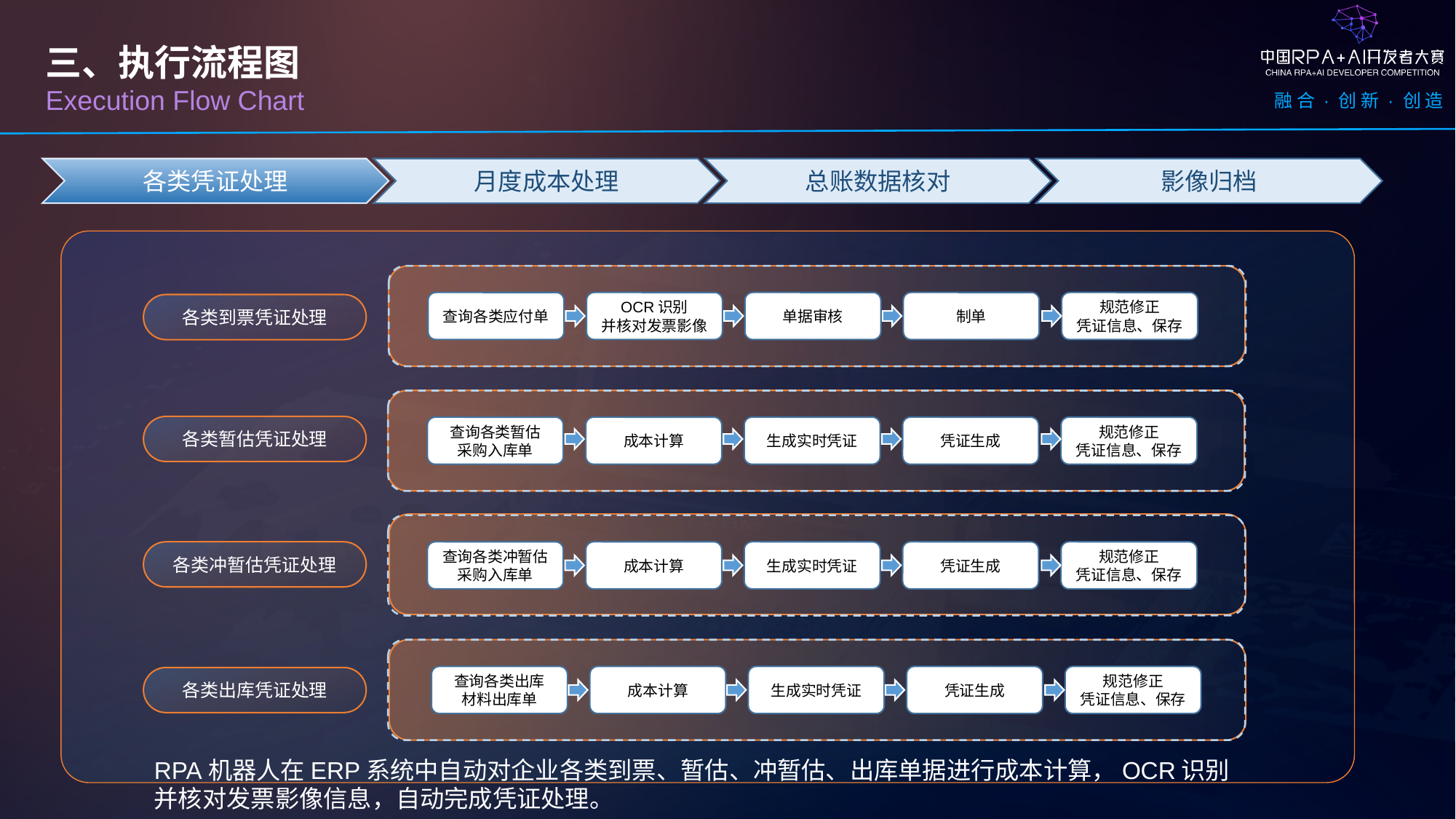

三、执行流程图
Execution Flow Chart

各类凭证处理
月度成本处理
总账数据核对
影像归档

查询各类应付单
OCR识别
并核对发票影像
单据审核
制单
规范修正
凭证信息、保存

各类到票凭证处理

查询各类暂估
采购入库单
成本计算
生成实时凭证
凭证生成
规范修正
凭证信息、保存

查询各类冲暂估
采购入库单
成本计算
生成实时凭证
凭证生成
规范修正
凭证信息、保存

查询各类出库
材料出库单
成本计算
生成实时凭证
凭证生成
规范修正
凭证信息、保存

各类暂估凭证处理
各类冲暂估凭证处理
各类出库凭证处理
RPA机器人在ERP系统中自动对企业各类到票、暂估、冲暂估、出库单据进行成本计算，OCR识别并核对发票影像信息，自动完成凭证处理。